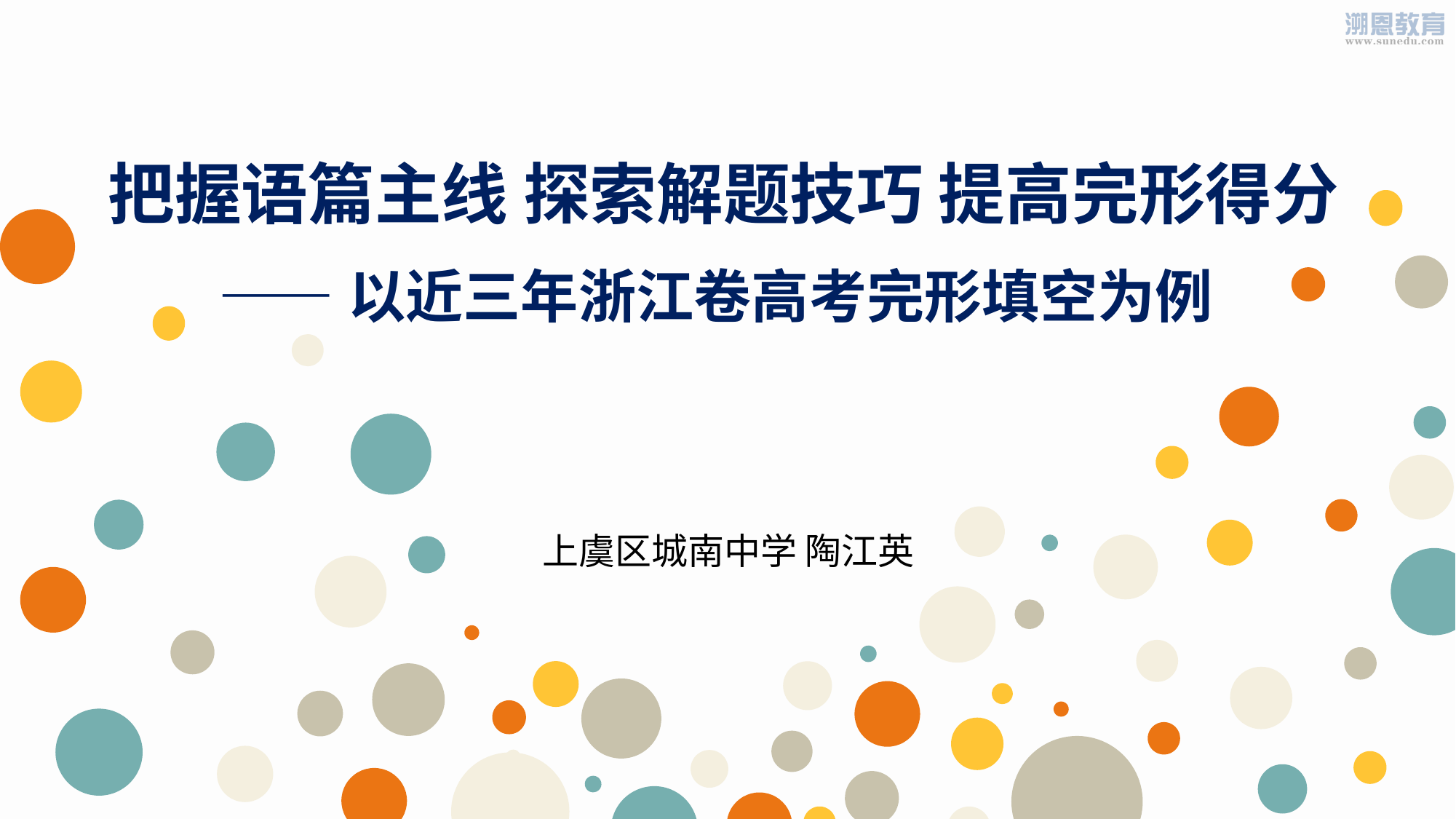

把握语篇主线 探索解题技巧 提高完形得分

——以近三年浙江卷高考完形填空为例

上虞区城南中学 陶江英